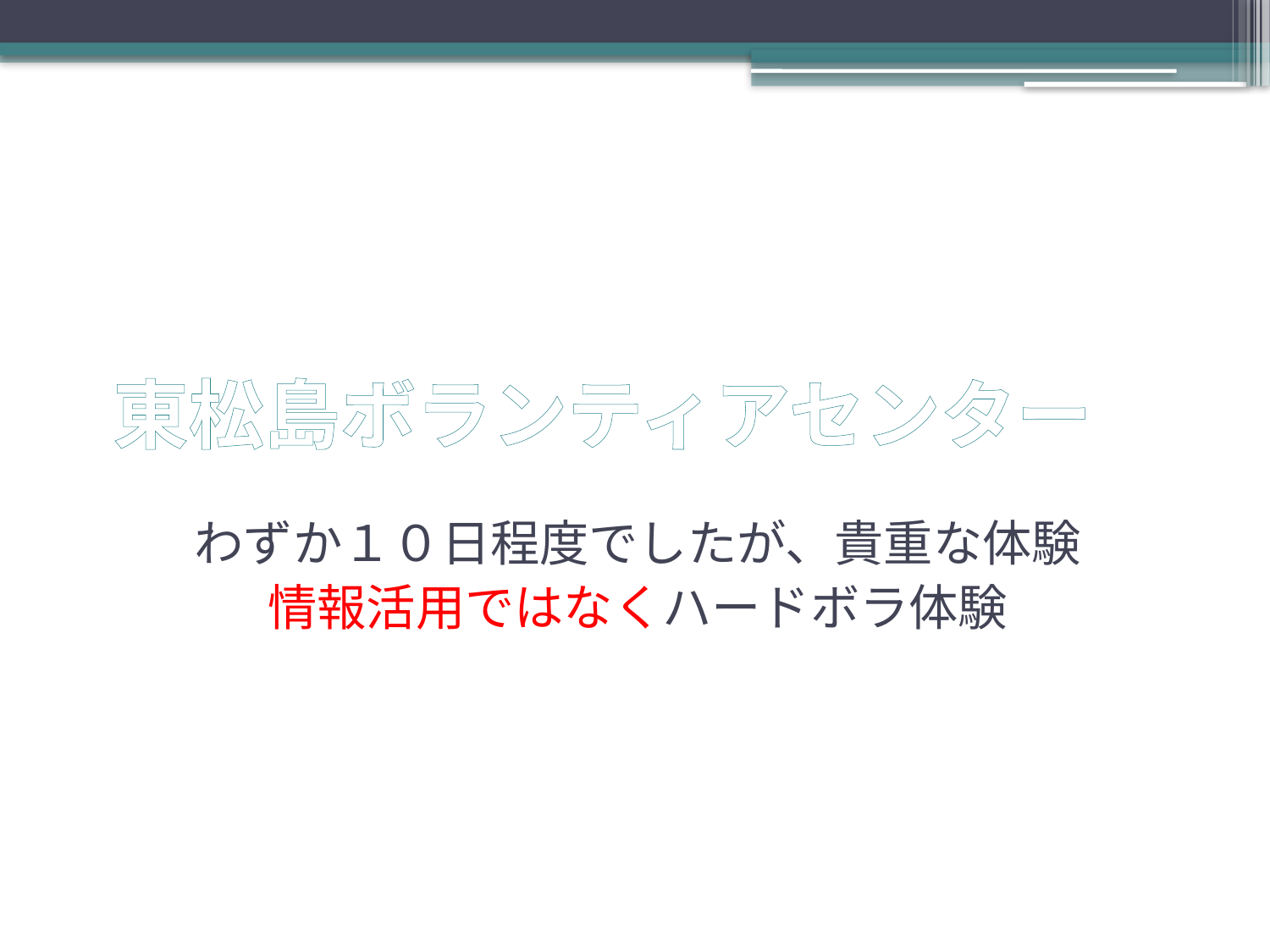

# 東松島ボランティアセンター
わずか１０日程度でしたが、貴重な体験
情報活用ではなくハードボラ体験